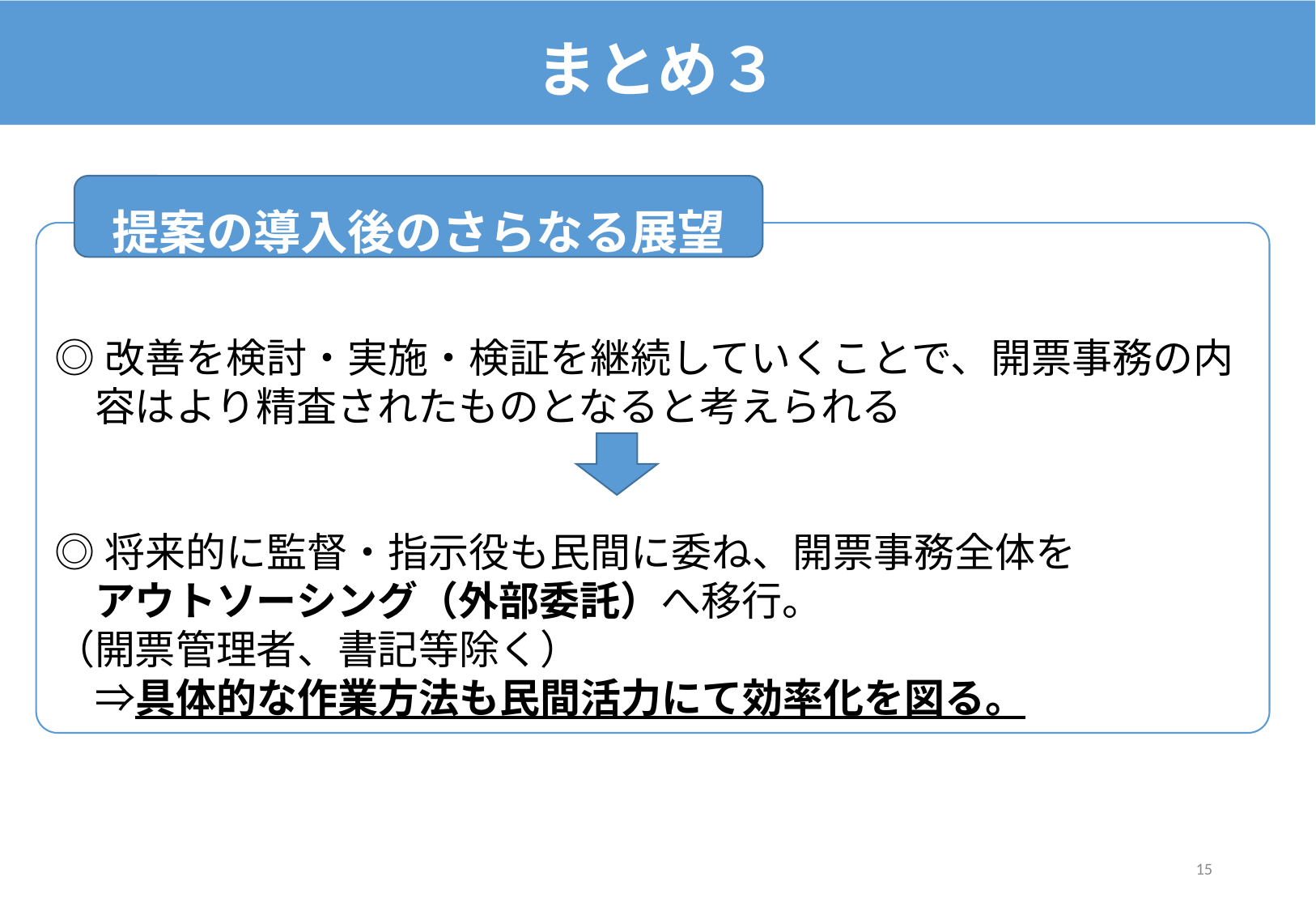

#
まとめ３
提案の導入後のさらなる展望

◎改善を検討・実施・検証を継続していくことで、開票事務の内
　容はより精査されたものとなると考えられる

◎将来的に監督・指示役も民間に委ね、開票事務全体を
　アウトソーシング（外部委託）へ移行。
（開票管理者、書記等除く）
　⇒具体的な作業方法も民間活力にて効率化を図る。

15